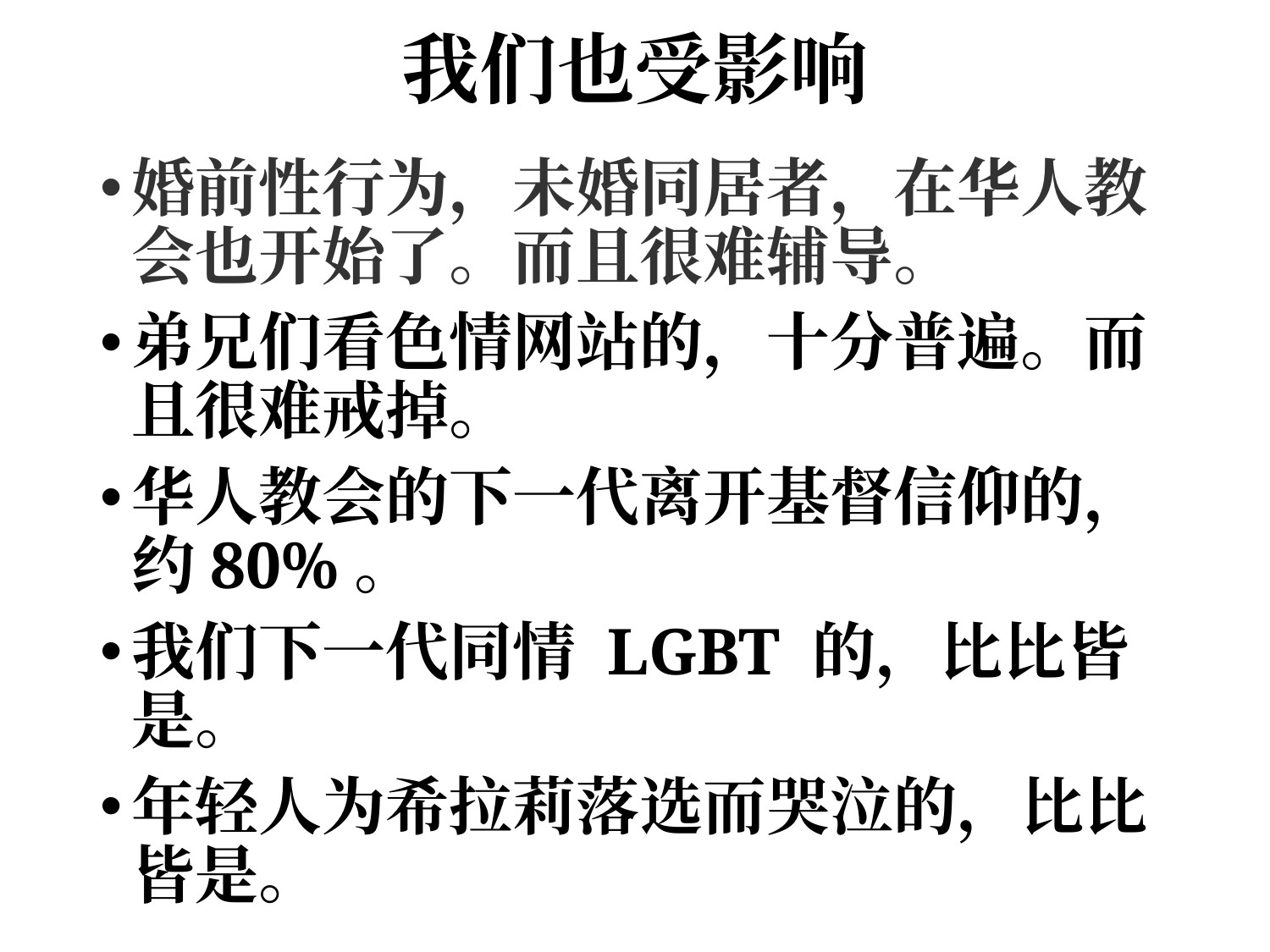

# 我们也受影响
婚前性行为，未婚同居者，在华人教会也开始了。而且很难辅导。
弟兄们看色情网站的，十分普遍。而且很难戒掉。
华人教会的下一代离开基督信仰的，约80%。
我们下一代同情 LGBT 的，比比皆是。
年轻人为希拉莉落选而哭泣的，比比皆是。